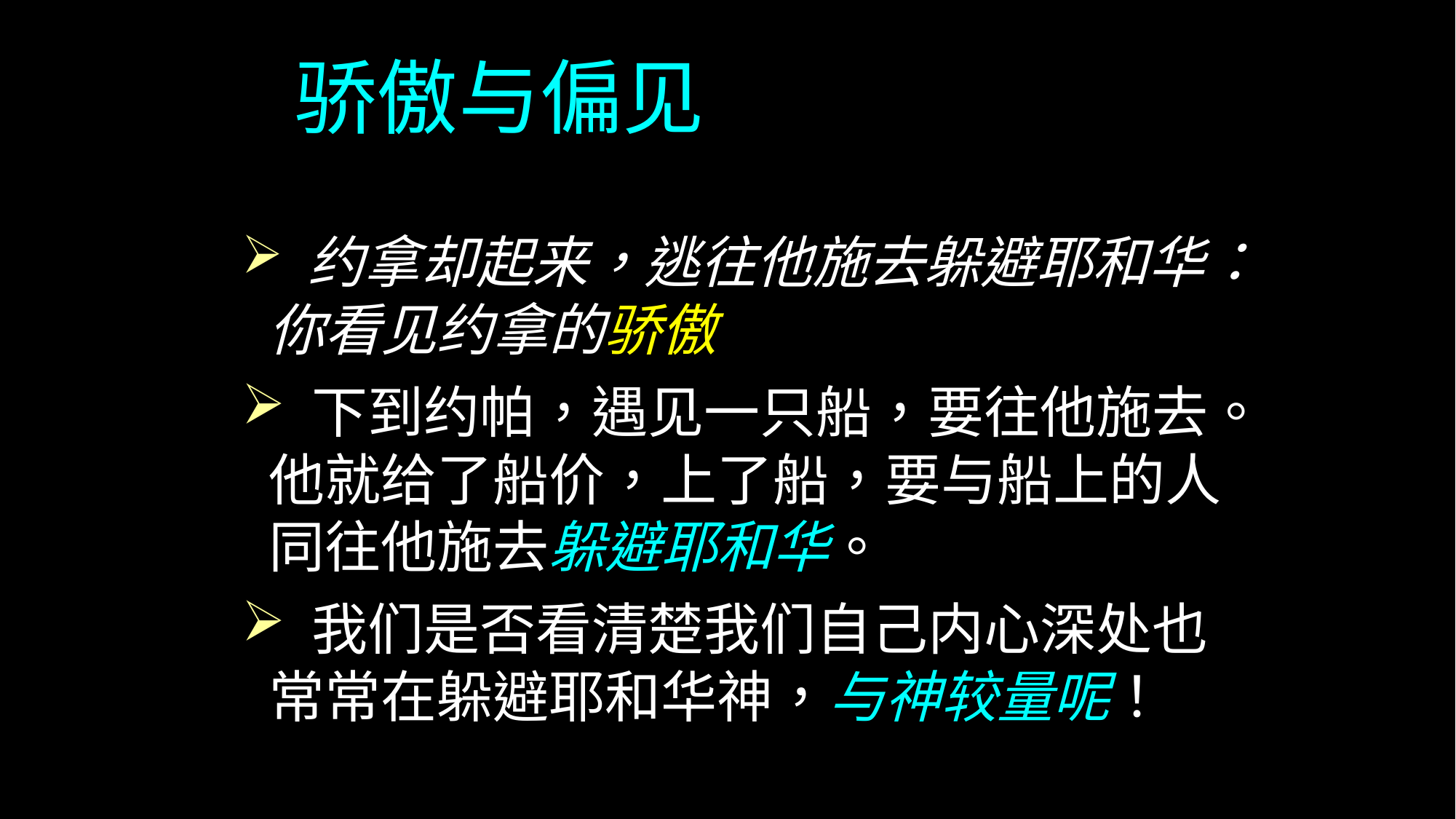

# 骄傲与偏见

 约拿却起来，逃往他施去躲避耶和华：你看见约拿的骄傲
 下到约帕，遇见一只船，要往他施去。他就给了船价，上了船，要与船上的人同往他施去躲避耶和华。
 我们是否看清楚我们自己内心深处也常常在躲避耶和华神，与神较量呢！